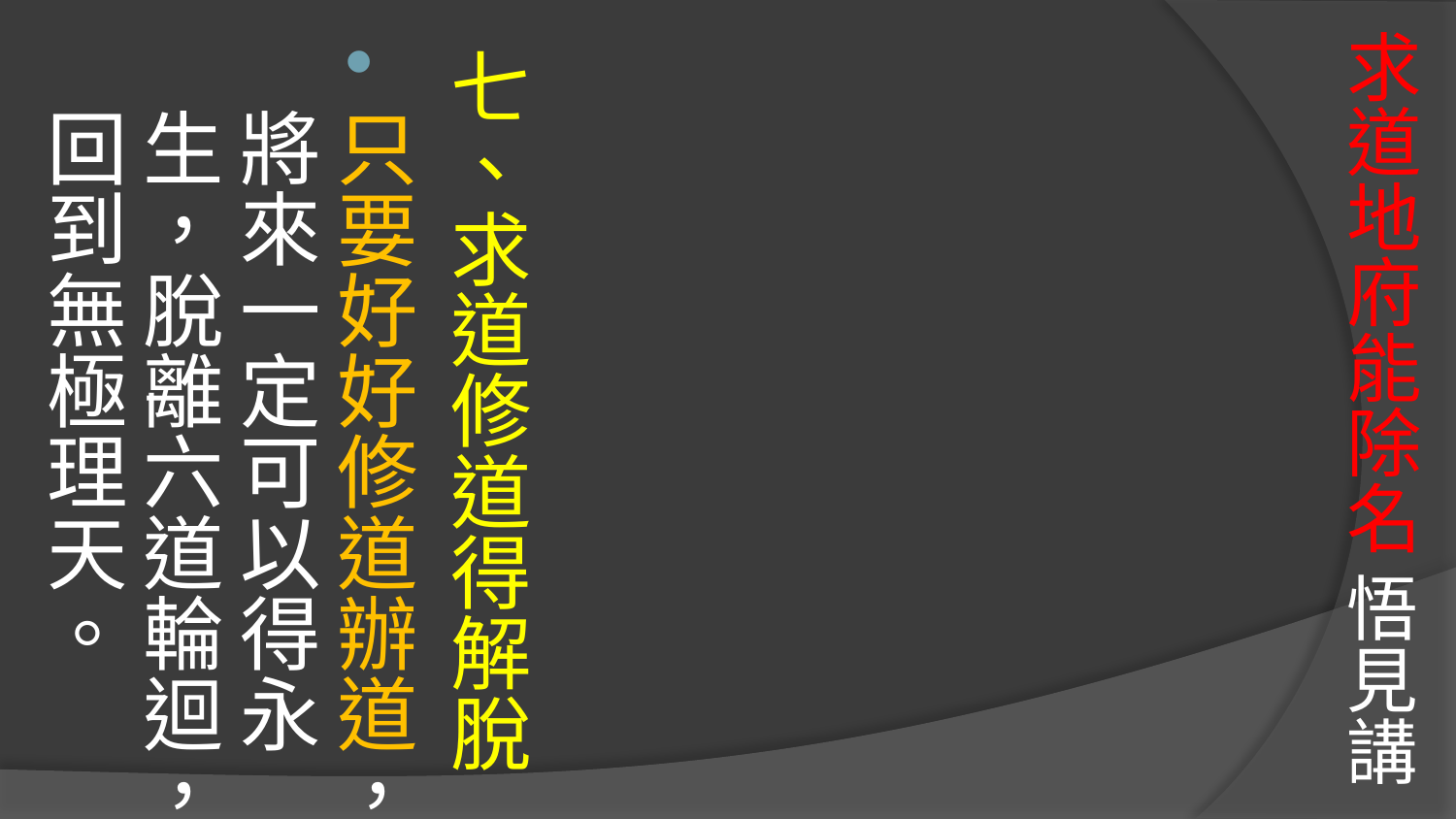

# 求道地府能除名 悟見講
七、求道修道得解脫
只要好好修道辦道，將來一定可以得永生，脫離六道輪迴，回到無極理天。